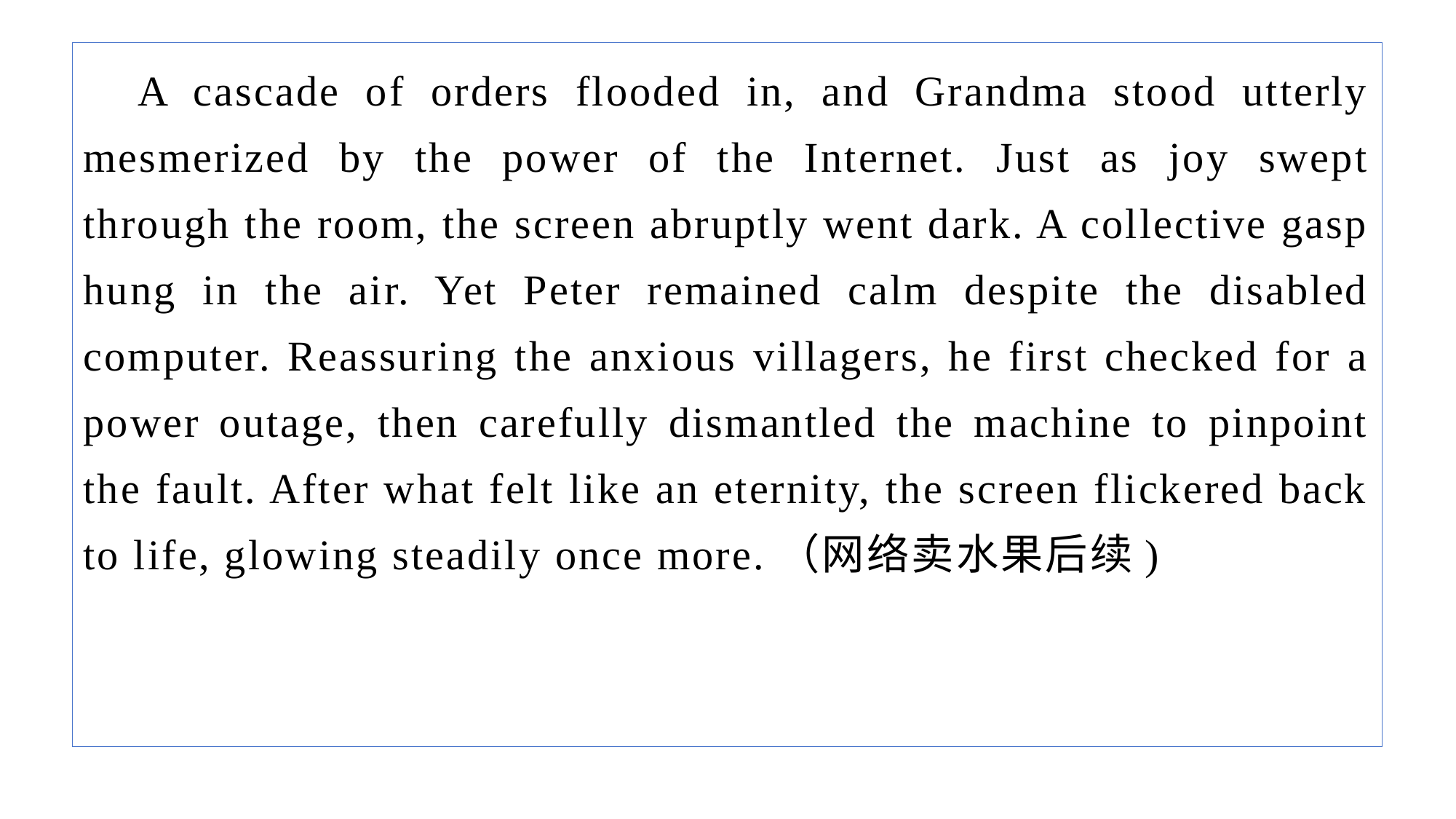

A cascade of orders flooded in, and Grandma stood utterly mesmerized by the power of the Internet. Just as joy swept through the room, the screen abruptly went dark. A collective gasp hung in the air. Yet Peter remained calm despite the disabled computer. Reassuring the anxious villagers, he first checked for a power outage, then carefully dismantled the machine to pinpoint the fault. After what felt like an eternity, the screen flickered back to life, glowing steadily once more.（网络卖水果后续)